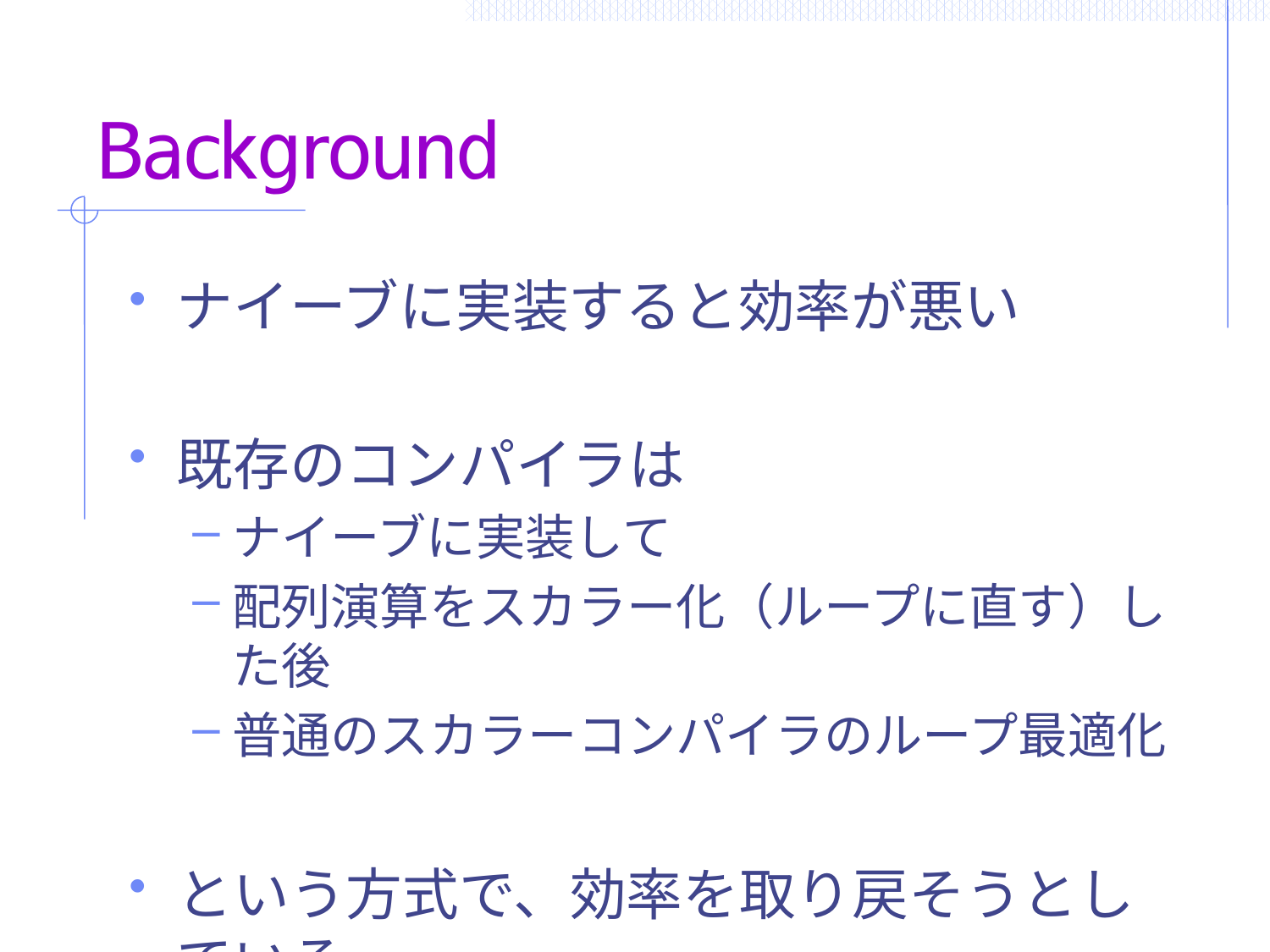

# Background
ナイーブに実装すると効率が悪い

既存のコンパイラは
ナイーブに実装して
配列演算をスカラー化（ループに直す）した後
普通のスカラーコンパイラのループ最適化

という方式で、効率を取り戻そうとしている